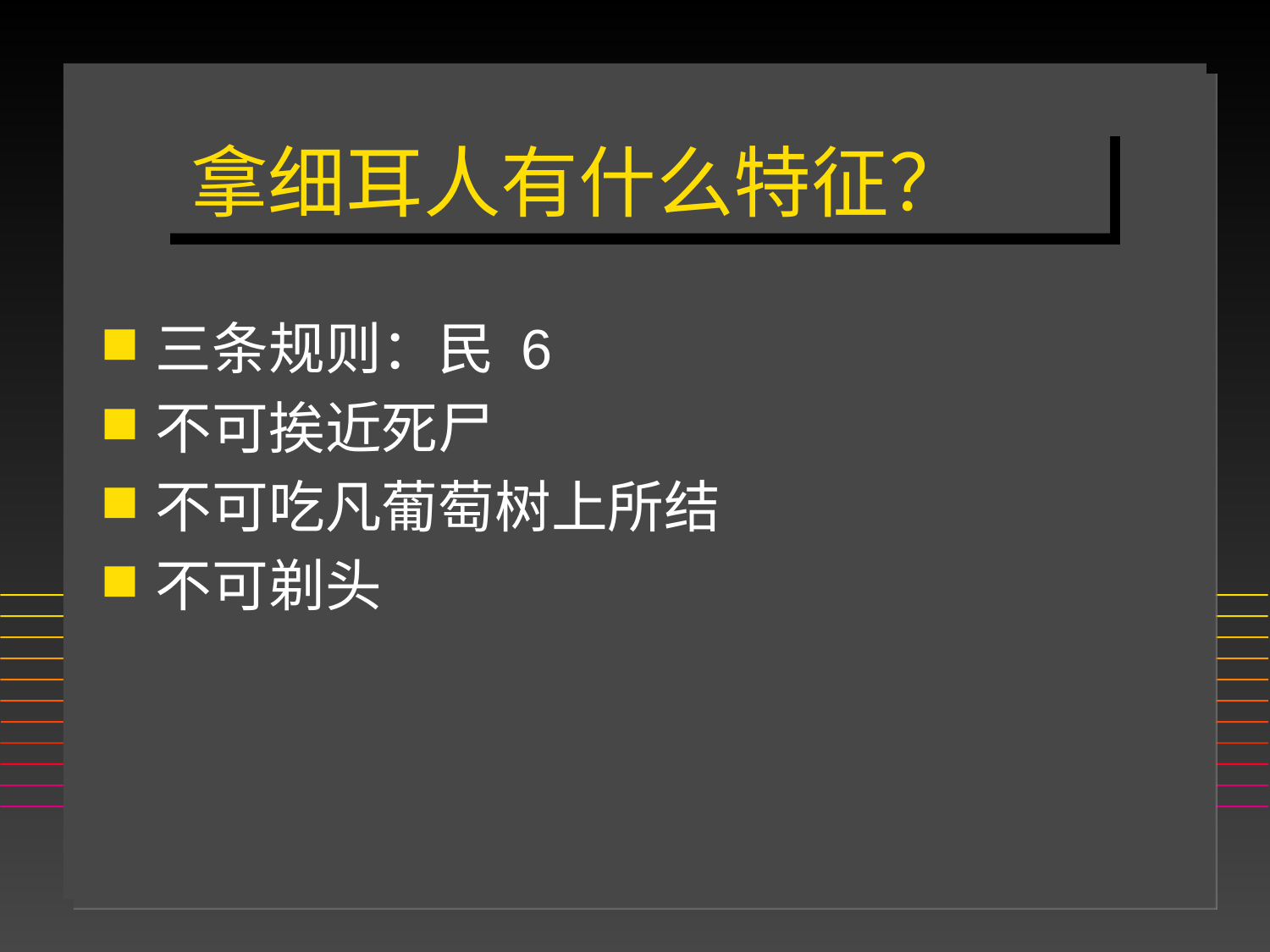

# 拿细耳人有什么特征？
三条规则：民 6
不可挨近死尸
不可吃凡葡萄树上所结
不可剃头